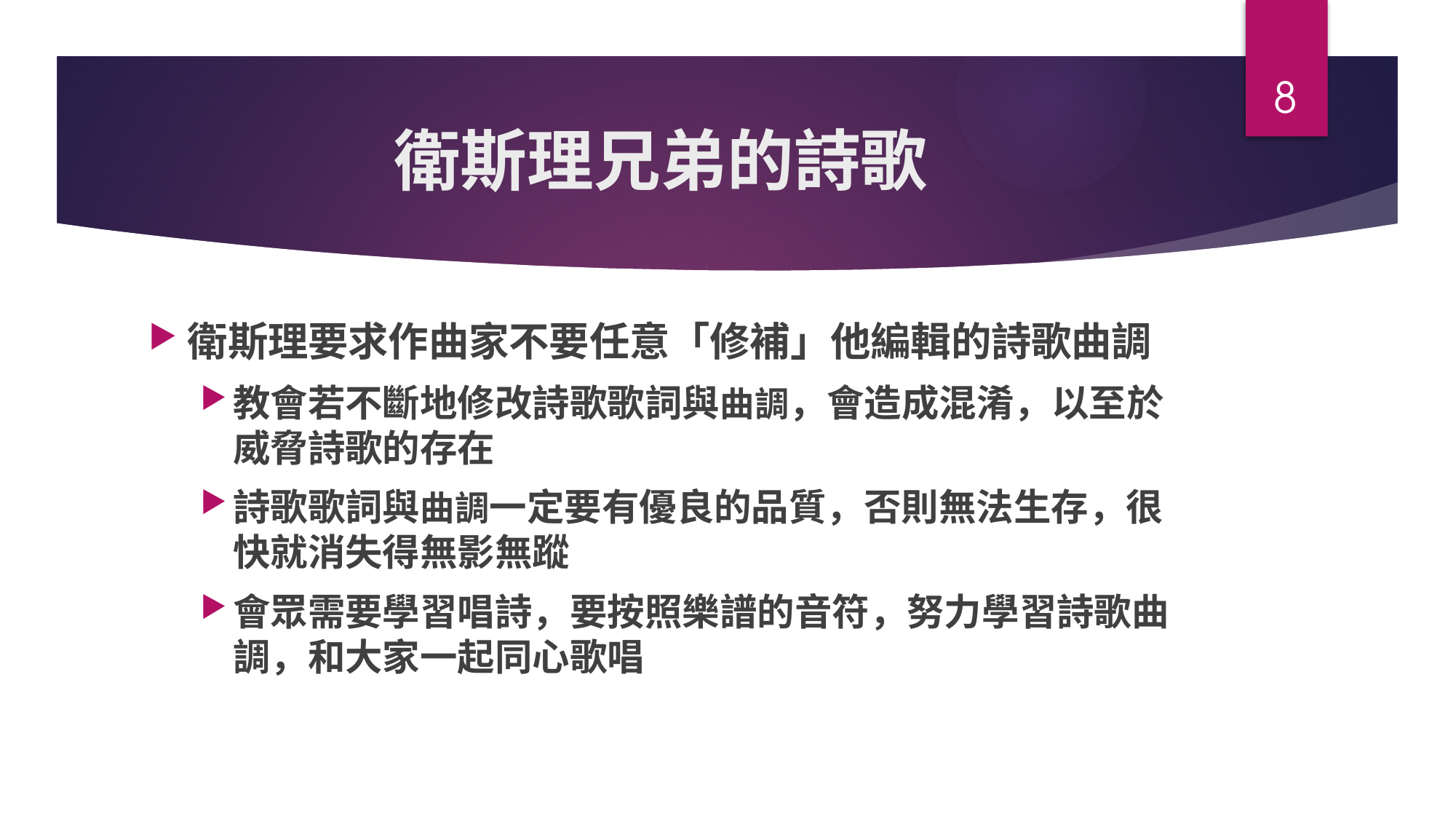

8
# 衛斯理兄弟的詩歌
衛斯理要求作曲家不要任意「修補」他編輯的詩歌曲調
教會若不斷地修改詩歌歌詞與曲調，會造成混淆，以至於威脅詩歌的存在
詩歌歌詞與曲調一定要有優良的品質，否則無法生存，很快就消失得無影無蹤
會眾需要學習唱詩，要按照樂譜的音符，努力學習詩歌曲調，和大家一起同心歌唱